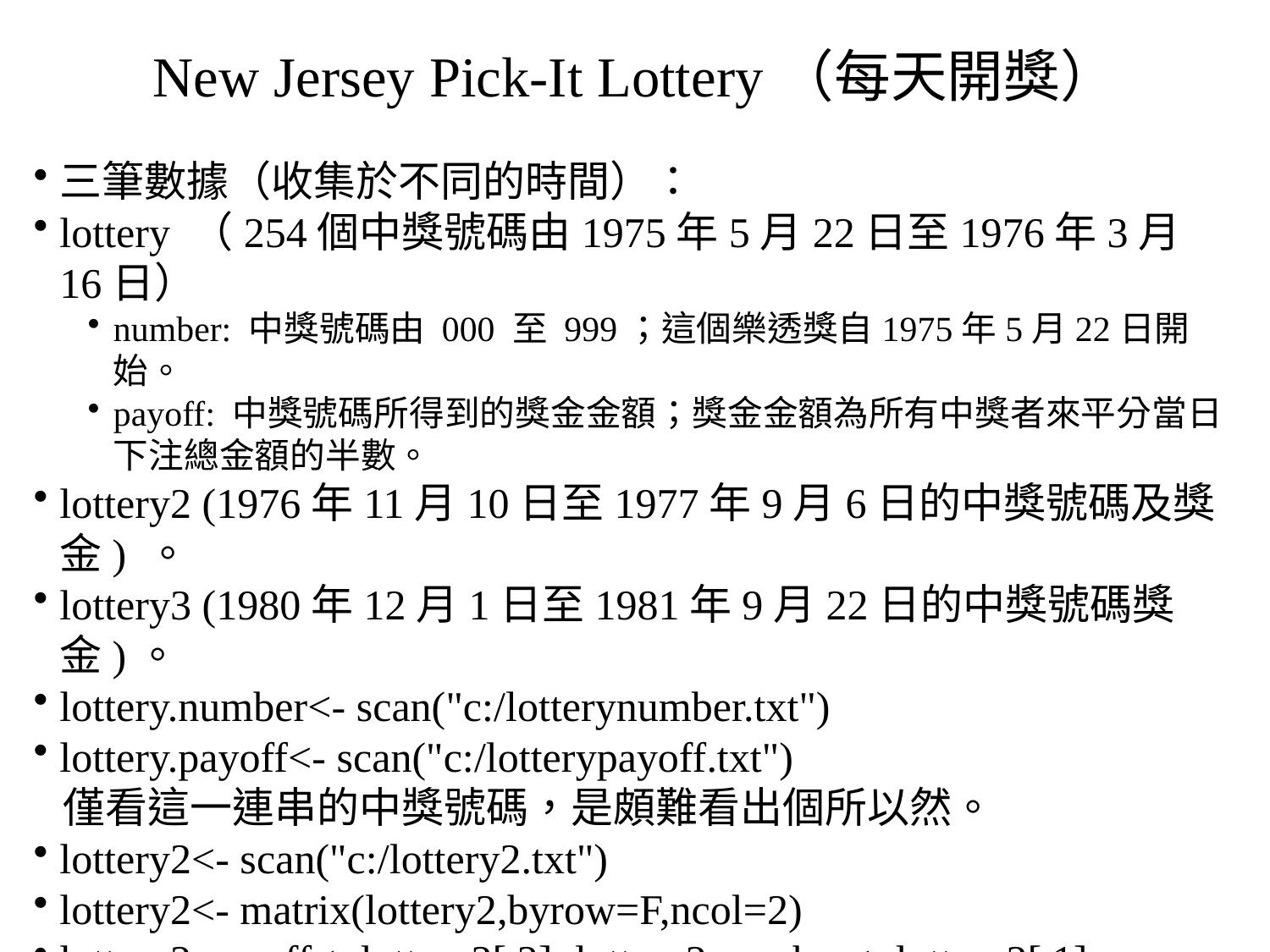

# New Jersey Pick-It Lottery（每天開獎）

三筆數據（收集於不同的時間）：
lottery （254個中獎號碼由1975年5月22日至1976年3月16日）
number: 中獎號碼由 000 至 999；這個樂透獎自1975年5月22日開始。
payoff: 中獎號碼所得到的獎金金額；獎金金額為所有中獎者來平分當日下注總金額的半數。
lottery2 (1976年11月10日至1977年9月6日的中獎號碼及獎金) 。
lottery3 (1980年12月1日至1981年9月22日的中獎號碼獎金)。
lottery.number<- scan("c:/lotterynumber.txt")
lottery.payoff<- scan("c:/lotterypayoff.txt")
  僅看這一連串的中獎號碼，是頗難看出個所以然。
lottery2<- scan("c:/lottery2.txt")
lottery2<- matrix(lottery2,byrow=F,ncol=2)
lottery2.payoff<- lottery2[,2]; lottery2.number<- lottery2[,1]
lottery3<- matrix(scan("c:/lottery3.txt"),byrow=F,ncol=2)
lottery3.payoff<- lottery3[,2]; lottery3.number<- lottery3[,1]